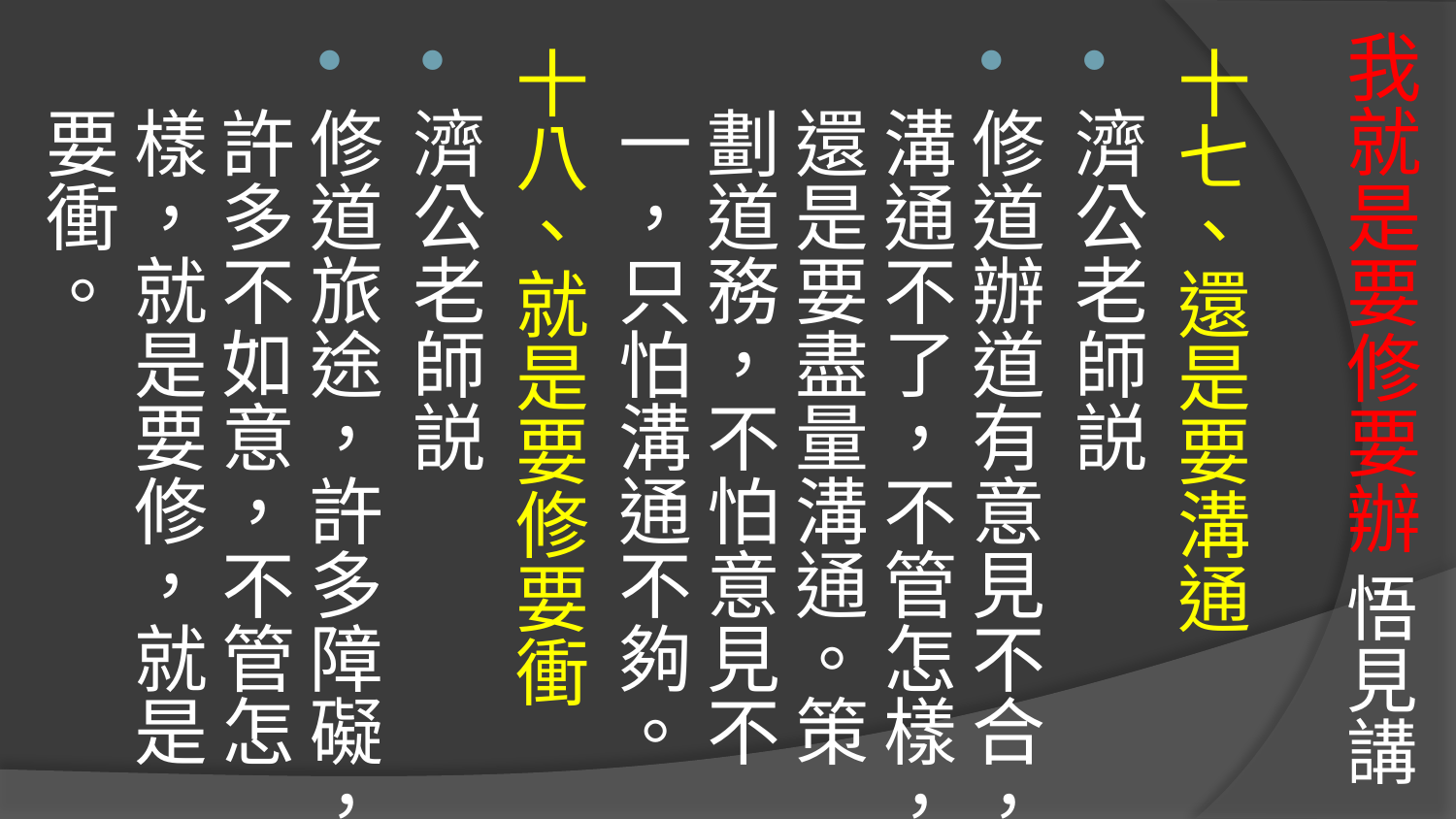

# 我就是要修要辦 悟見講
十七、還是要溝通
濟公老師説
修道辦道有意見不合，溝通不了，不管怎樣，還是要盡量溝通。策劃道務，不怕意見不一，只怕溝通不夠。
十八、就是要修要衝
濟公老師説
修道旅途，許多障礙，許多不如意，不管怎樣，就是要修，就是要衝。